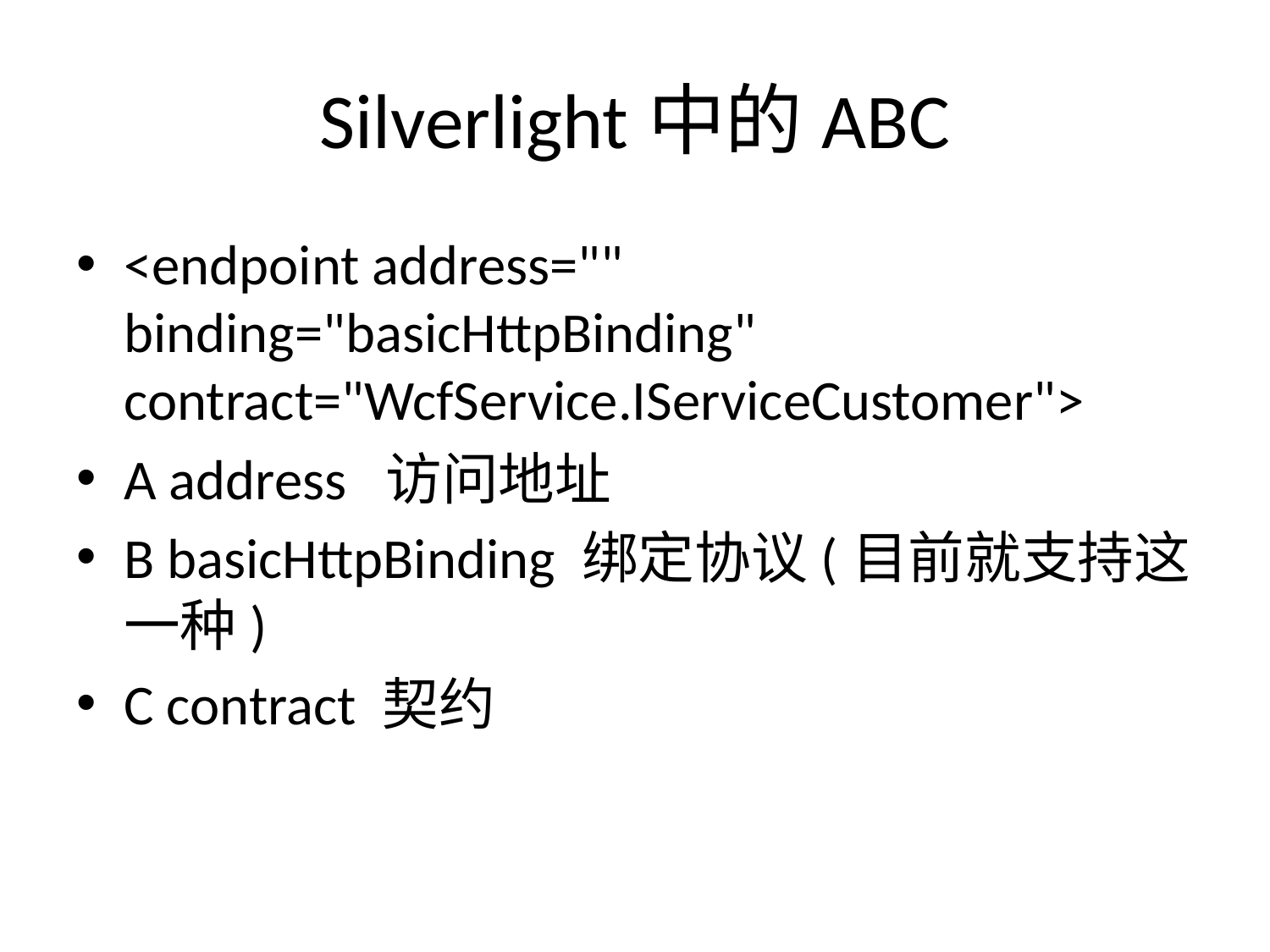

# Silverlight中的ABC
<endpoint address="" binding="basicHttpBinding" contract="WcfService.IServiceCustomer">
A address  访问地址
B basicHttpBinding 绑定协议(目前就支持这一种)
C contract 契约